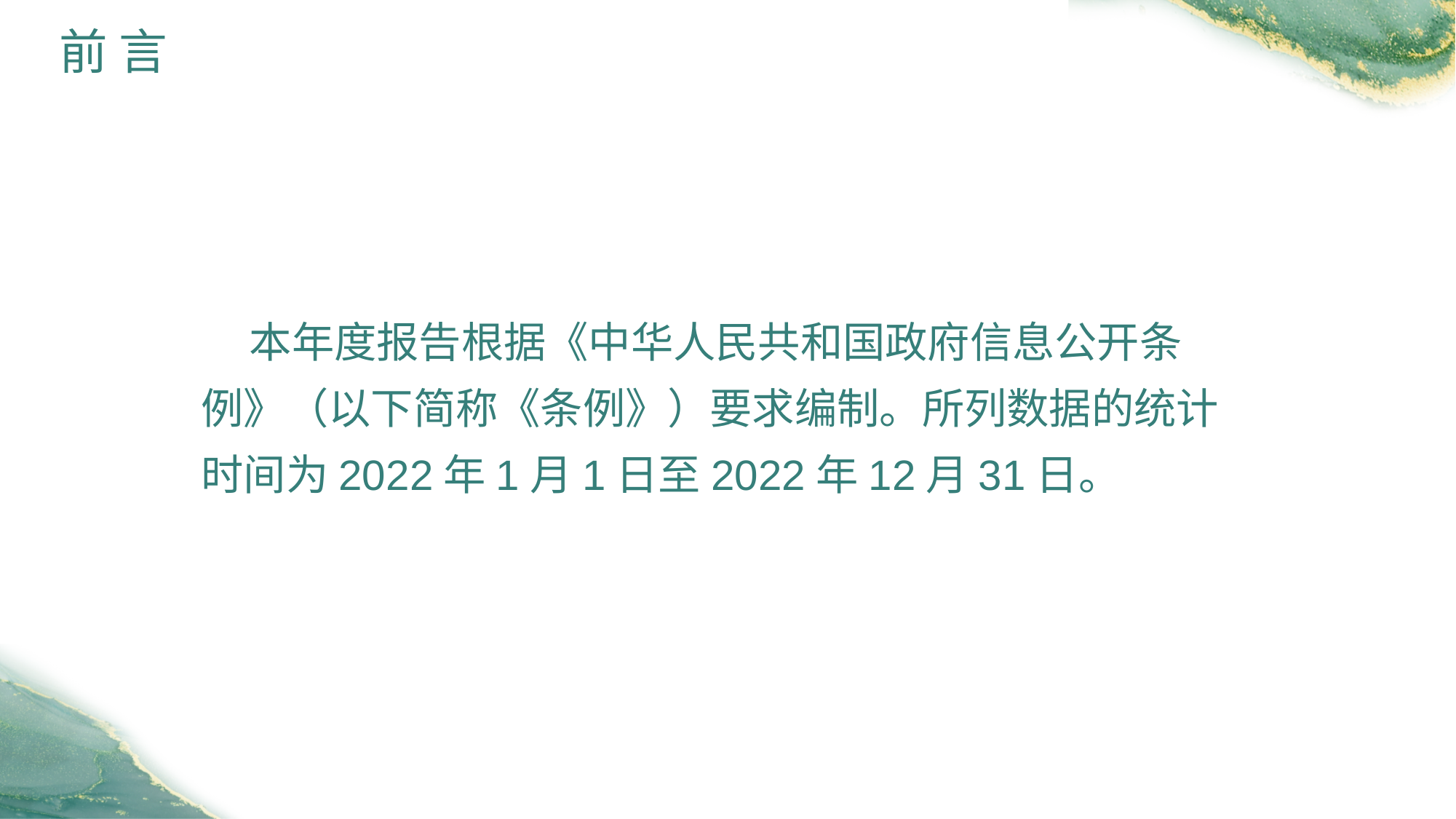

前 言
    本年度报告根据《中华人民共和国政府信息公开条例》（以下简称《条例》）要求编制。所列数据的统计时间为2022年1月1日至2022年12月31日。
PPT模板 http://www.1ppt.com/moban/